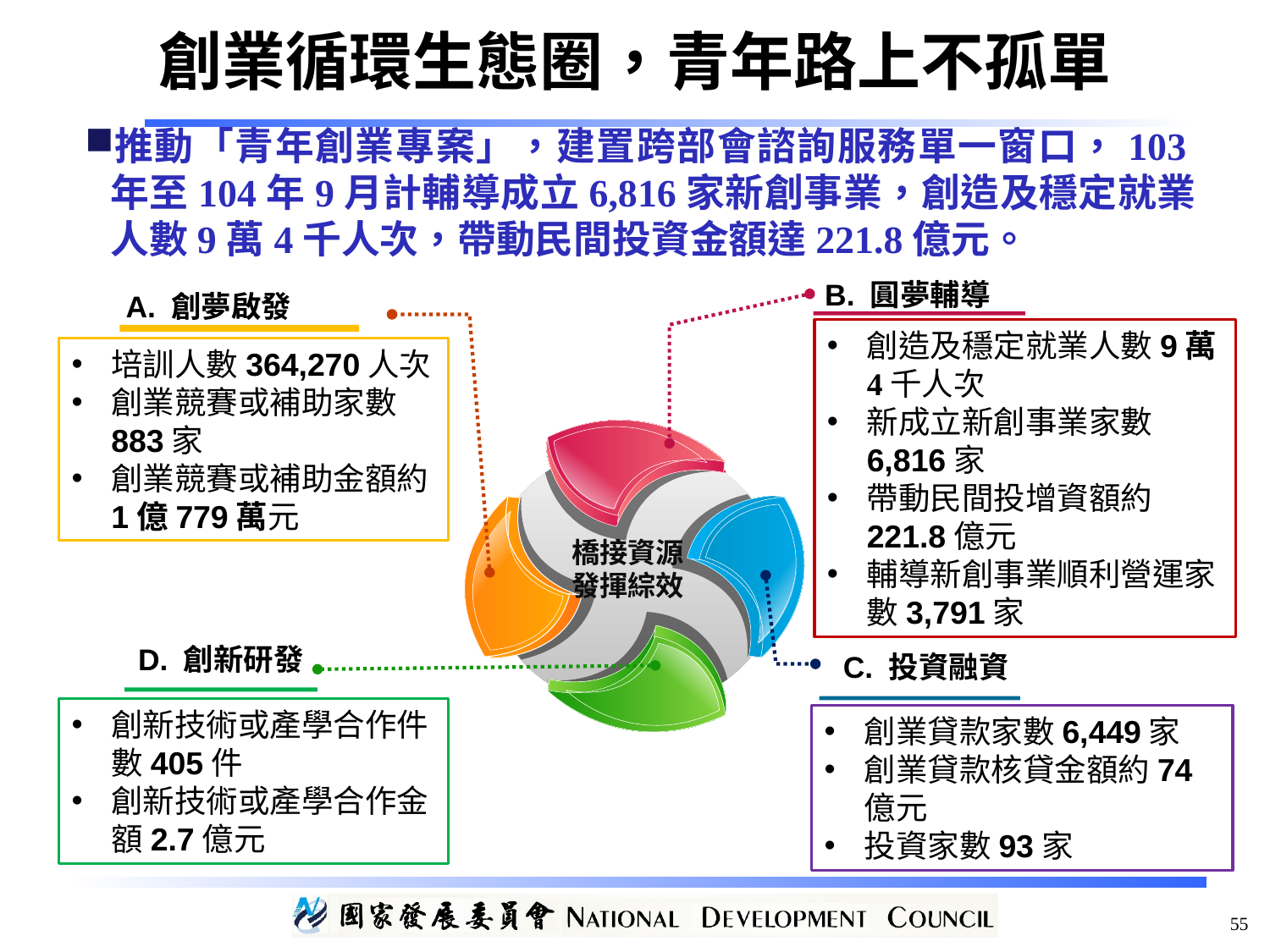

# 創業循環生態圈，青年路上不孤單
推動「青年創業專案」，建置跨部會諮詢服務單一窗口，103年至104年9月計輔導成立6,816家新創事業，創造及穩定就業人數9萬4千人次，帶動民間投資金額達221.8億元。
B. 圓夢輔導
A. 創夢啟發

D. 創新研發
C. 投資融資

創新技術或產學合作件數405件
創新技術或產學合作金額2.7億元
創造及穩定就業人數9萬4千人次
新成立新創事業家數6,816家
帶動民間投增資額約221.8億元
輔導新創事業順利營運家數3,791家
培訓人數364,270人次
創業競賽或補助家數883家
創業競賽或補助金額約1億779萬元
創業貸款家數6,449家
創業貸款核貸金額約74億元
投資家數93家
資源橋接
專案推動
橋接資源
發揮綜效

55